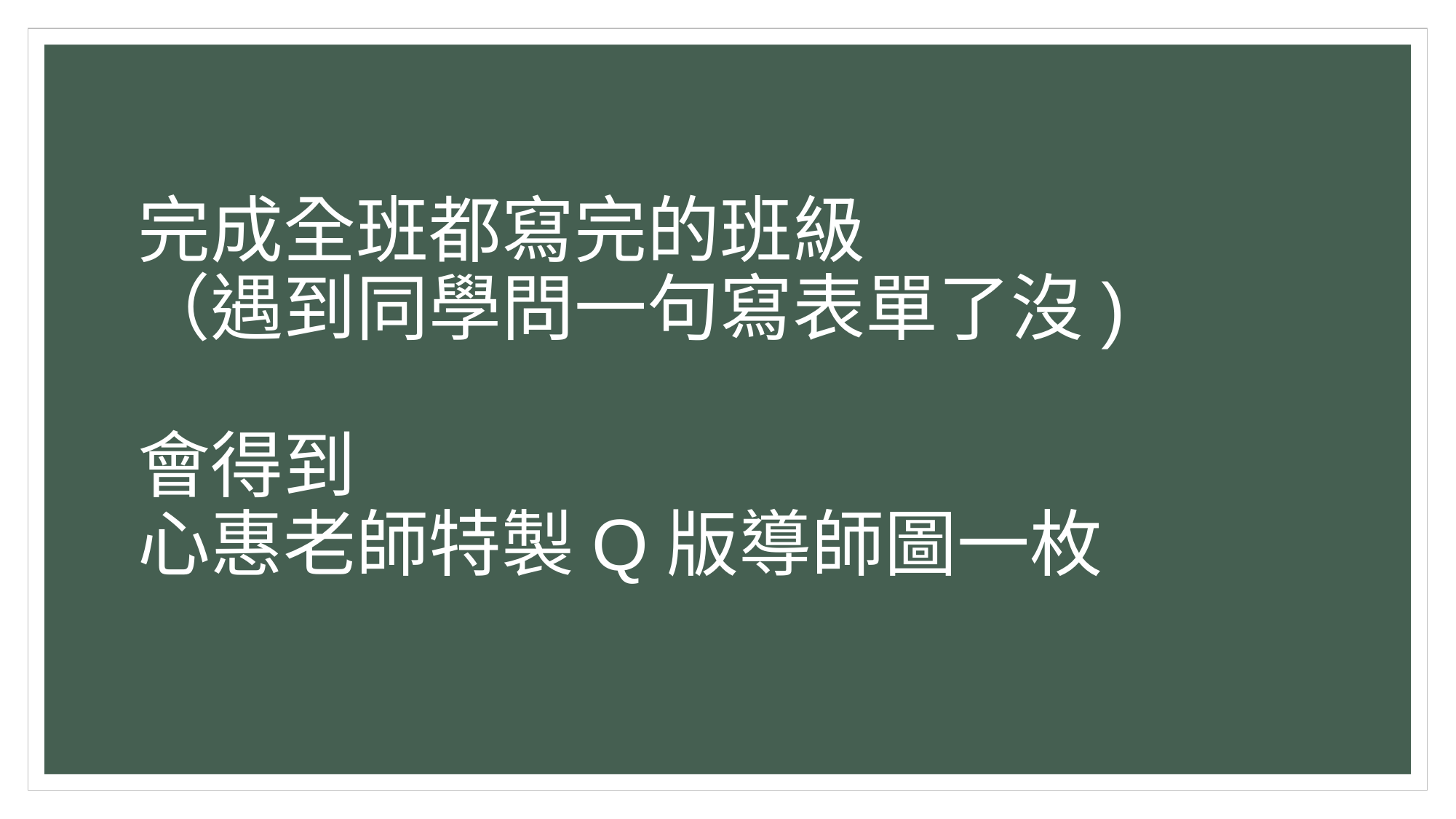

# 完成全班都寫完的班級 （遇到同學問一句寫表單了沒) 會得到 心惠老師特製Q版導師圖一枚